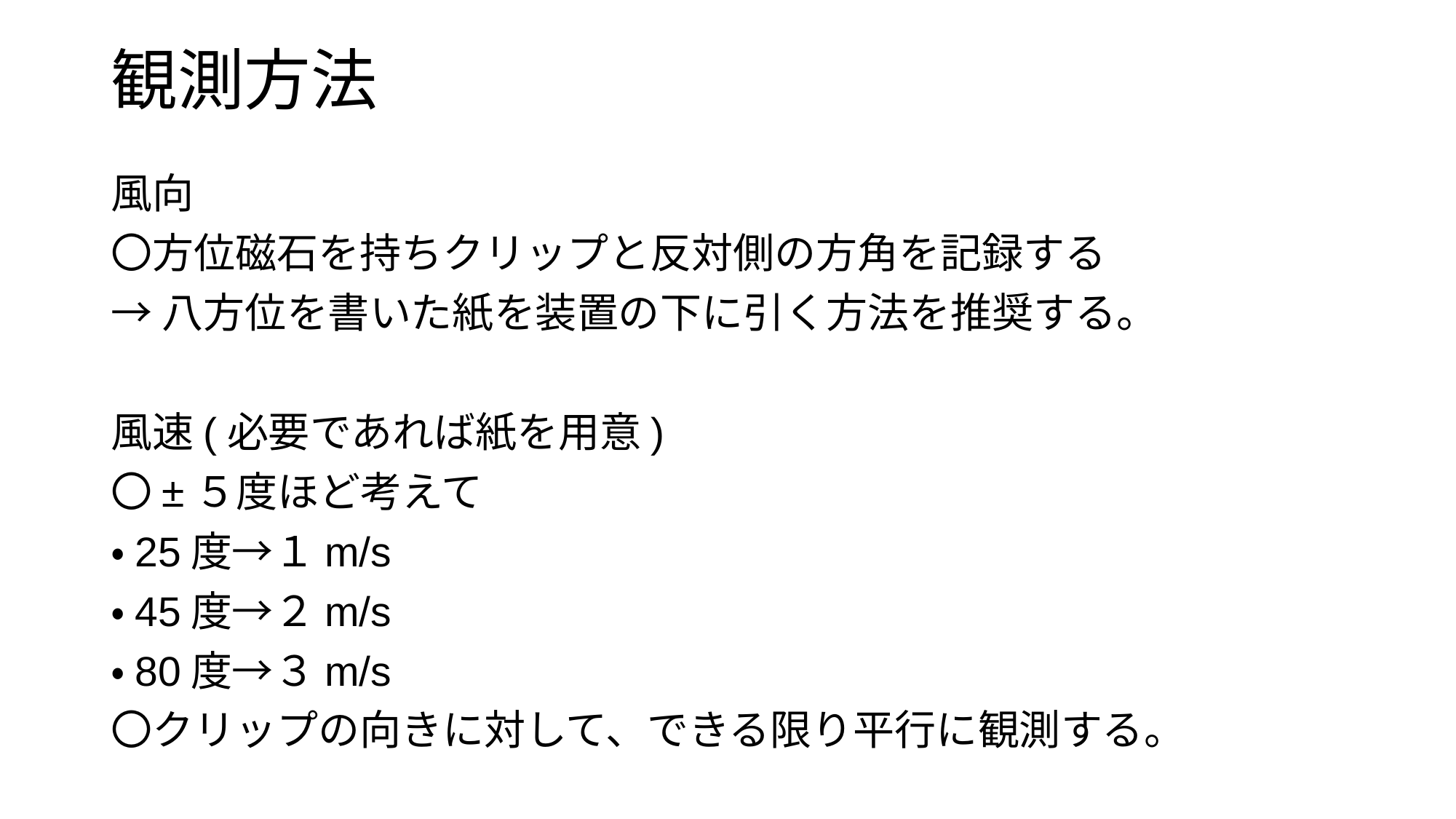

# 観測方法
風向
〇方位磁石を持ちクリップと反対側の方角を記録する
→八方位を書いた紙を装置の下に引く方法を推奨する。

風速(必要であれば紙を用意)
〇±５度ほど考えて
・25度→１m/s
・45度→２m/s
・80度→３m/s
〇クリップの向きに対して、できる限り平行に観測する。